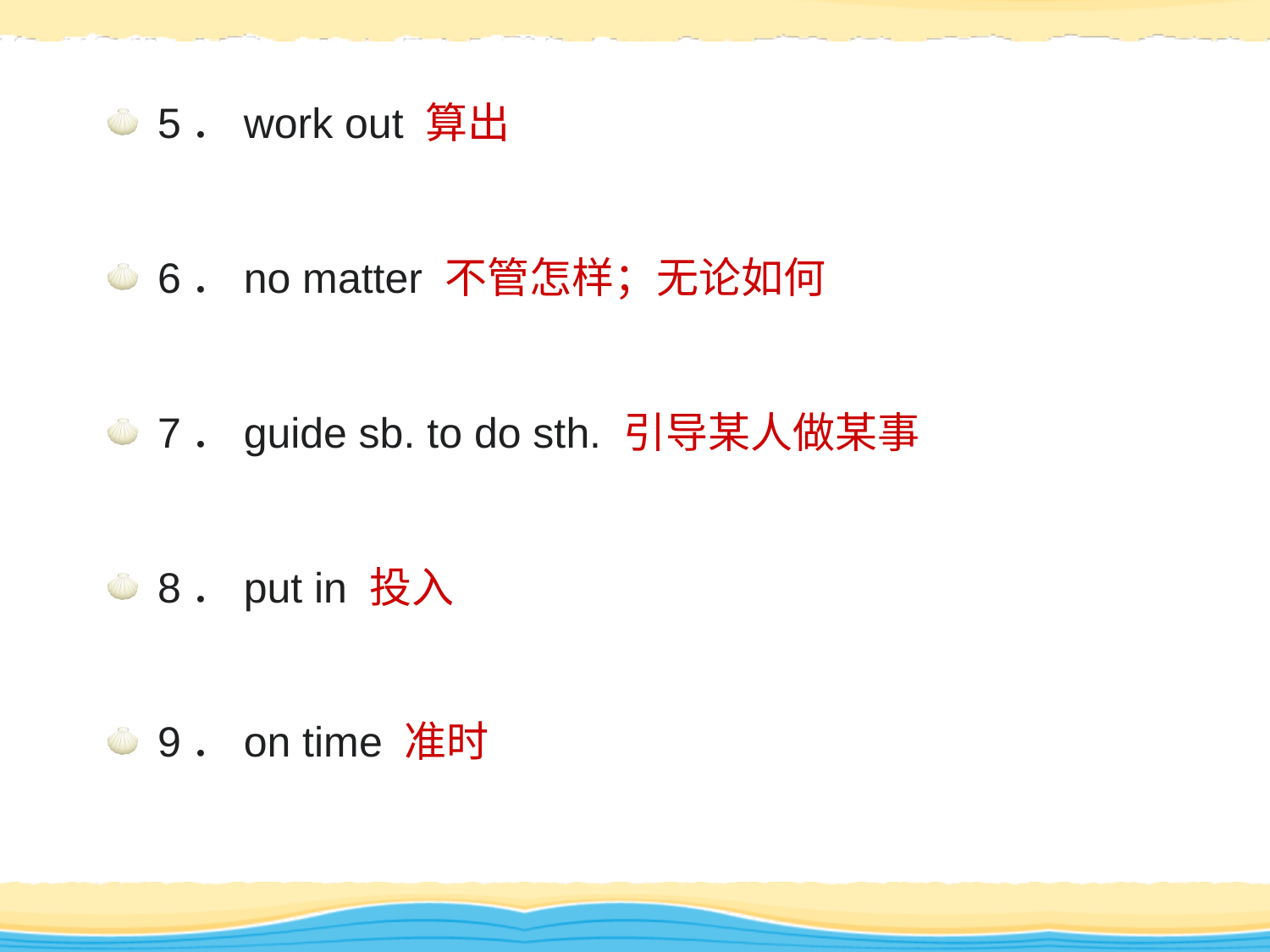

5．work out 算出

6．no matter 不管怎样；无论如何

7．guide sb. to do sth. 引导某人做某事

8．put in 投入

9．on time 准时